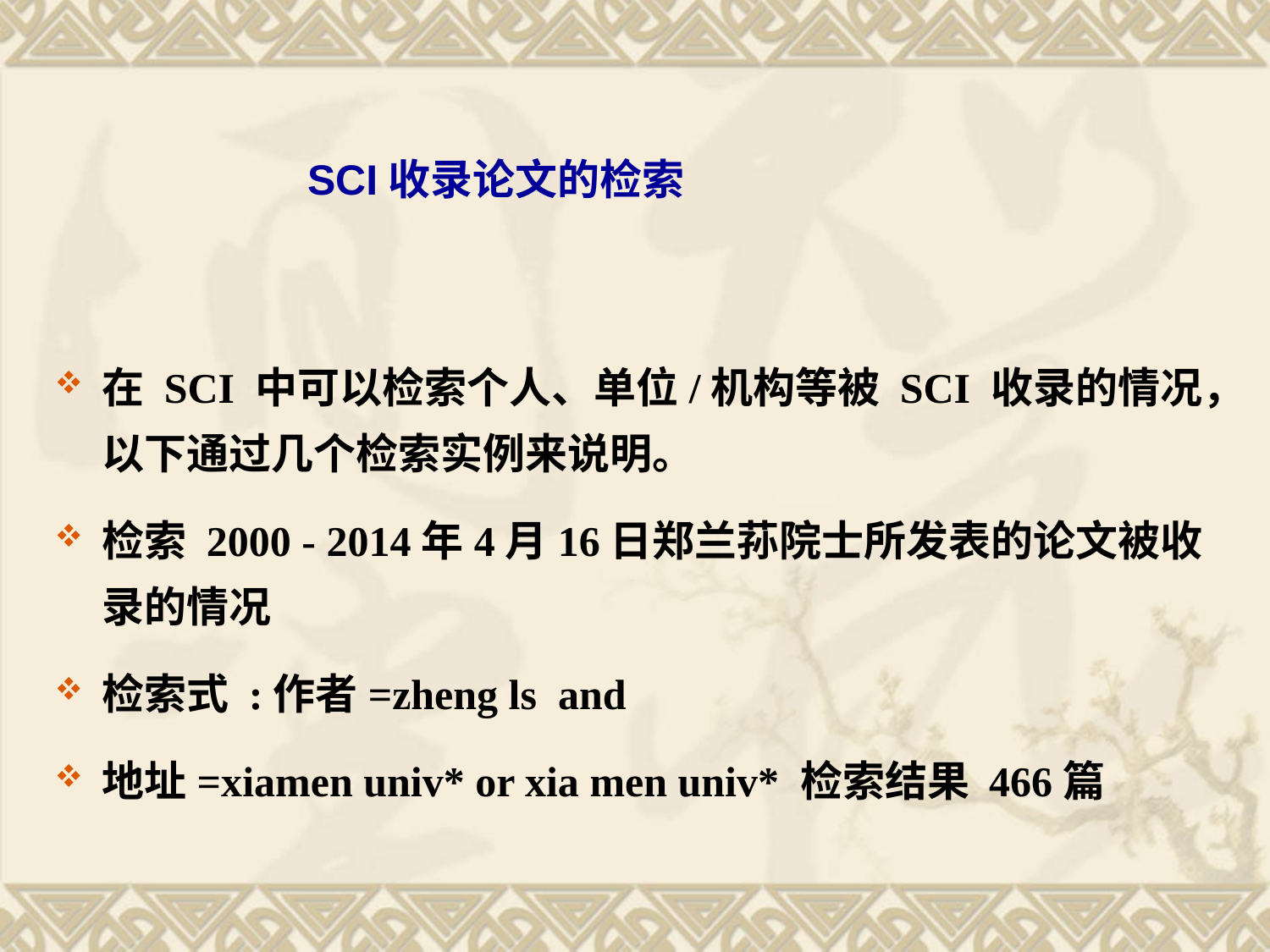

SCI收录论文的检索

在 SCI 中可以检索个人、单位/机构等被 SCI 收录的情况，以下通过几个检索实例来说明。
检索 2000 - 2014年4月16日郑兰荪院士所发表的论文被收录的情况
检索式 :作者=zheng ls  and
地址=xiamen univ* or xia men univ* 检索结果 466篇